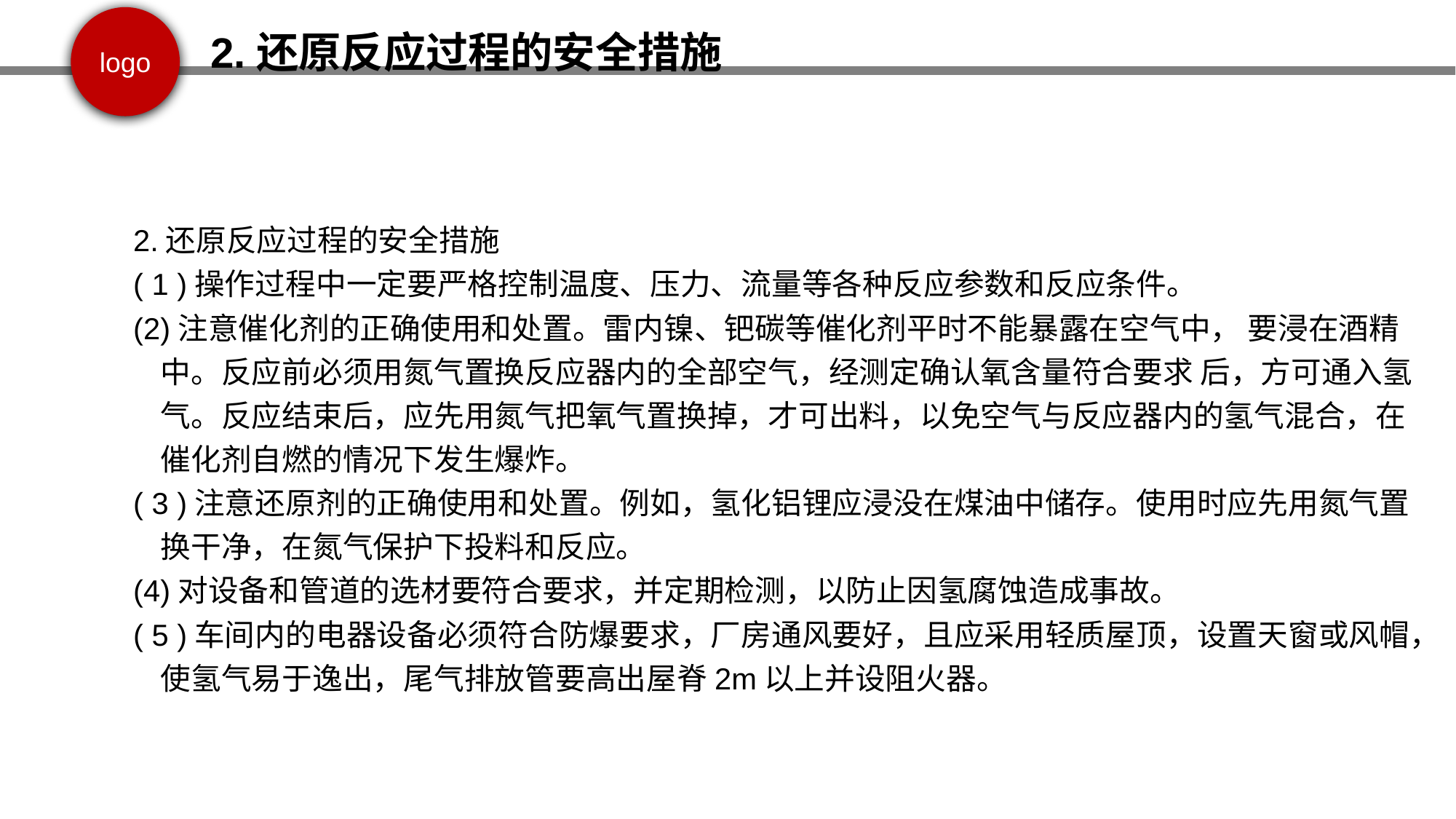

2.还原反应过程的安全措施
2.还原反应过程的安全措施
( 1 )操作过程中一定要严格控制温度、压力、流量等各种反应参数和反应条件。
(2)注意催化剂的正确使用和处置。雷内镍、钯碳等催化剂平时不能暴露在空气中， 要浸在酒精中。反应前必须用氮气置换反应器内的全部空气，经测定确认氧含量符合要求 后，方可通入氢气。反应结束后，应先用氮气把氧气置换掉，才可出料，以免空气与反应器内的氢气混合，在催化剂自燃的情况下发生爆炸。
( 3 )注意还原剂的正确使用和处置。例如，氢化铝锂应浸没在煤油中储存。使用时应先用氮气置换干净，在氮气保护下投料和反应。
(4)对设备和管道的选材要符合要求，并定期检测，以防止因氢腐蚀造成事故。
( 5 )车间内的电器设备必须符合防爆要求，厂房通风要好，且应采用轻质屋顶，设置天窗或风帽，使氢气易于逸出，尾气排放管要高出屋脊2m以上并设阻火器。